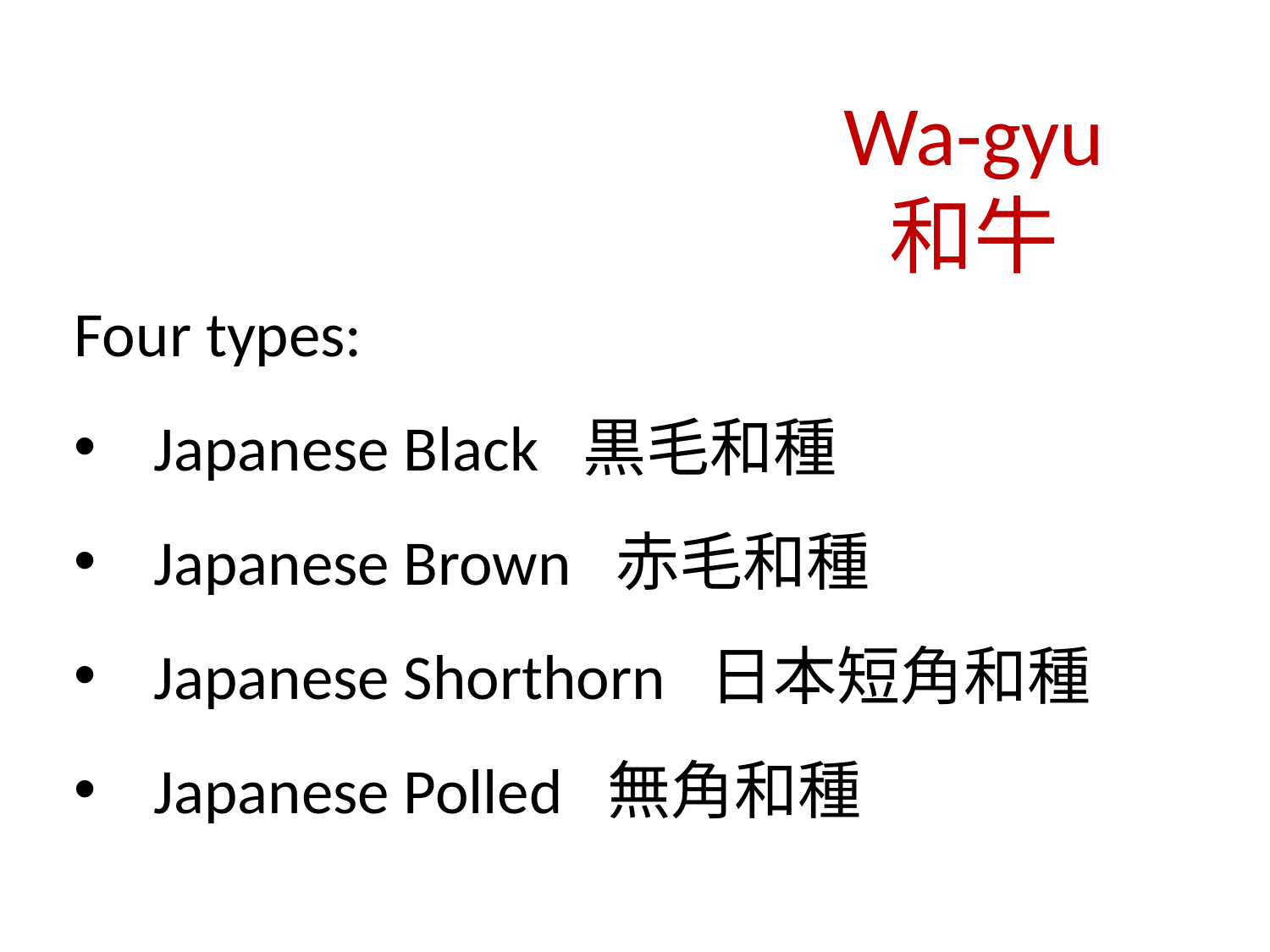

Wa-gyu
和牛
Four types:
Japanese Black  黒毛和種
Japanese Brown  赤毛和種
Japanese Shorthorn  日本短角和種
Japanese Polled  無角和種